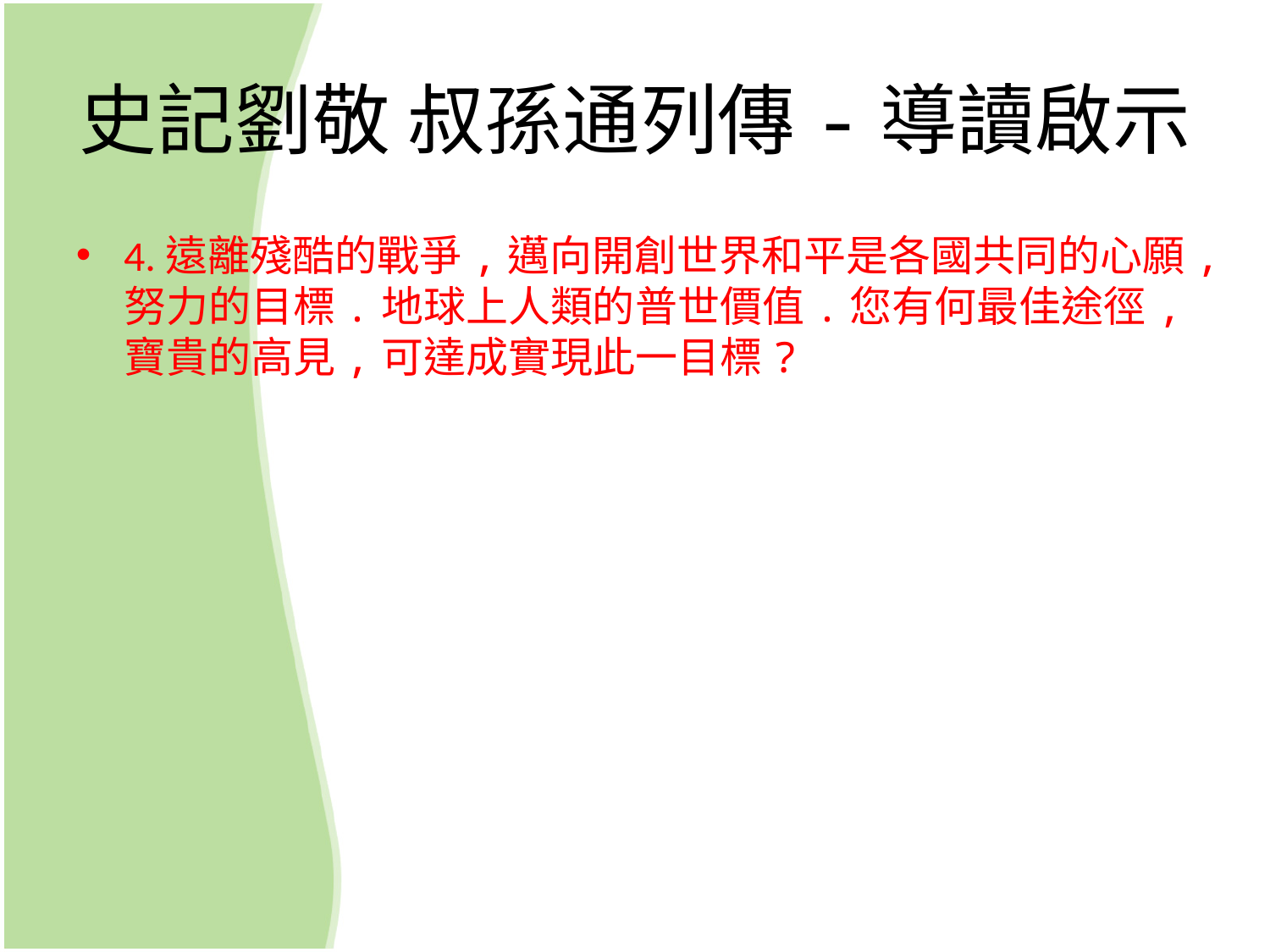

# 史記劉敬 叔孫通列傳-導讀啟示
4.遠離殘酷的戰爭,邁向開創世界和平是各國共同的心願,努力的目標.地球上人類的普世價值.您有何最佳途徑,寶貴的高見,可達成實現此一目標?